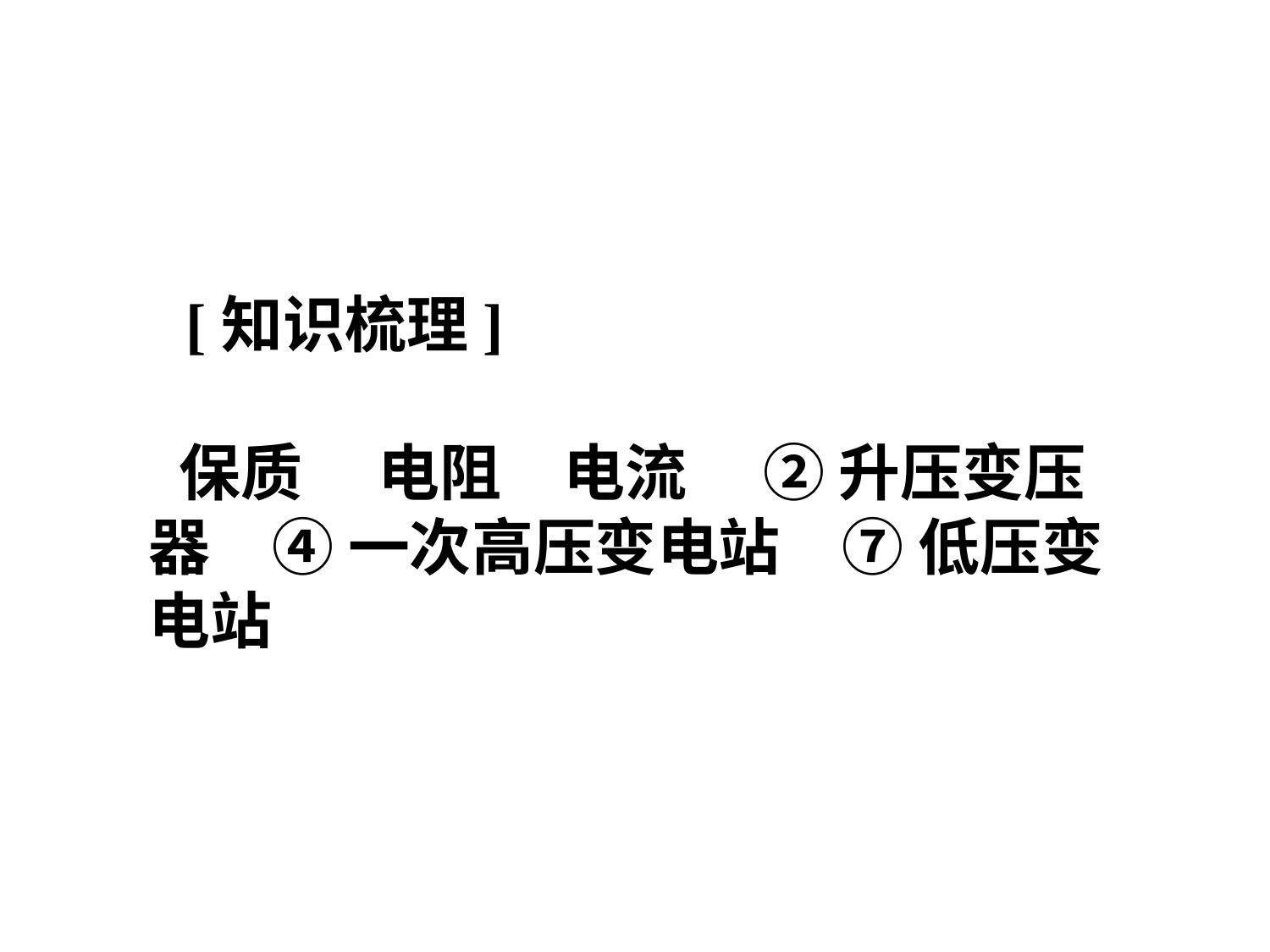

# [知识梳理] 保质　 电阻　电流　 ② 升压变压器　④ 一次高压变电站　⑦ 低压变电站